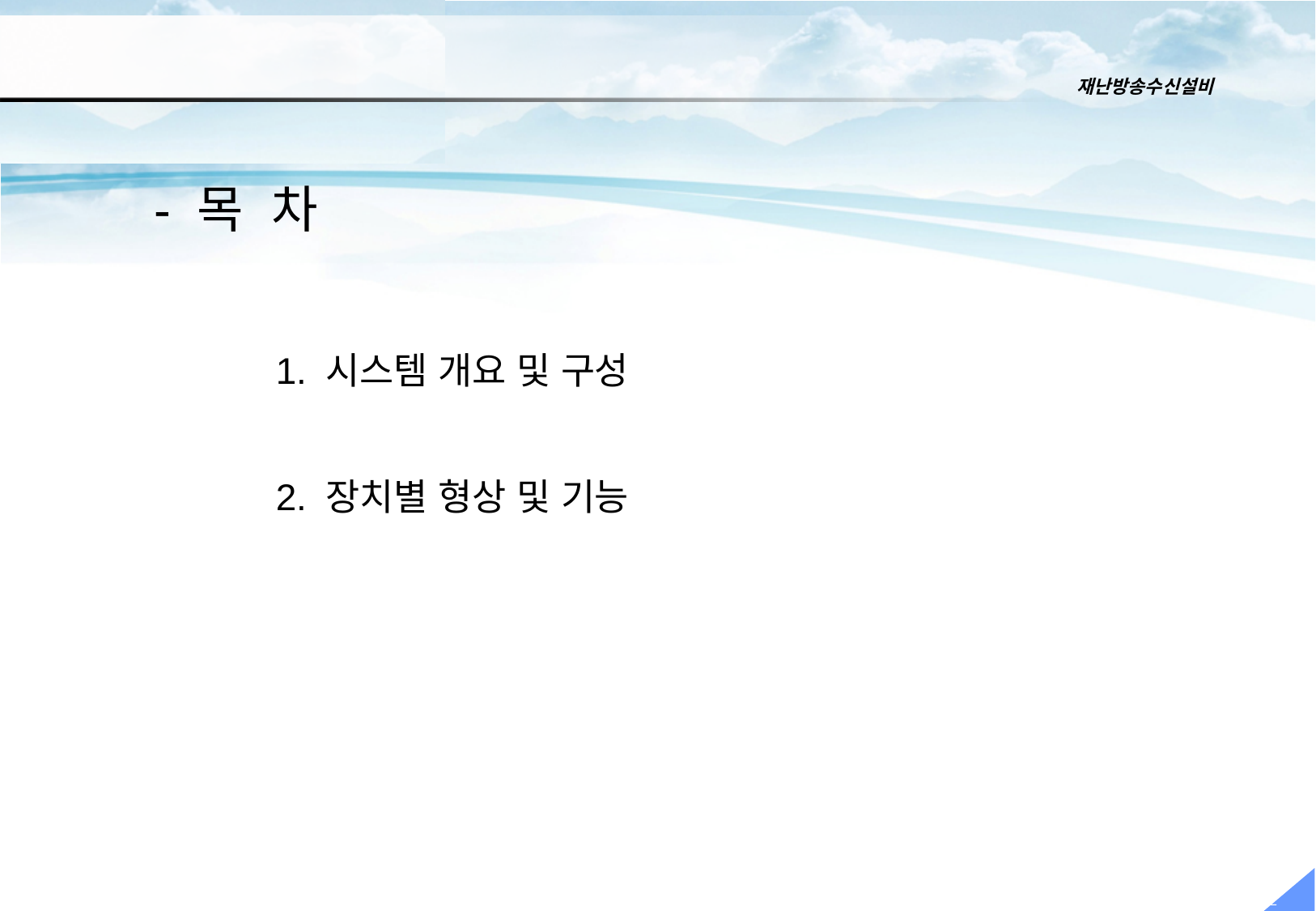

- 목  차
  1. 시스템 개요 및 구성

  2. 장치별 형상 및 기능